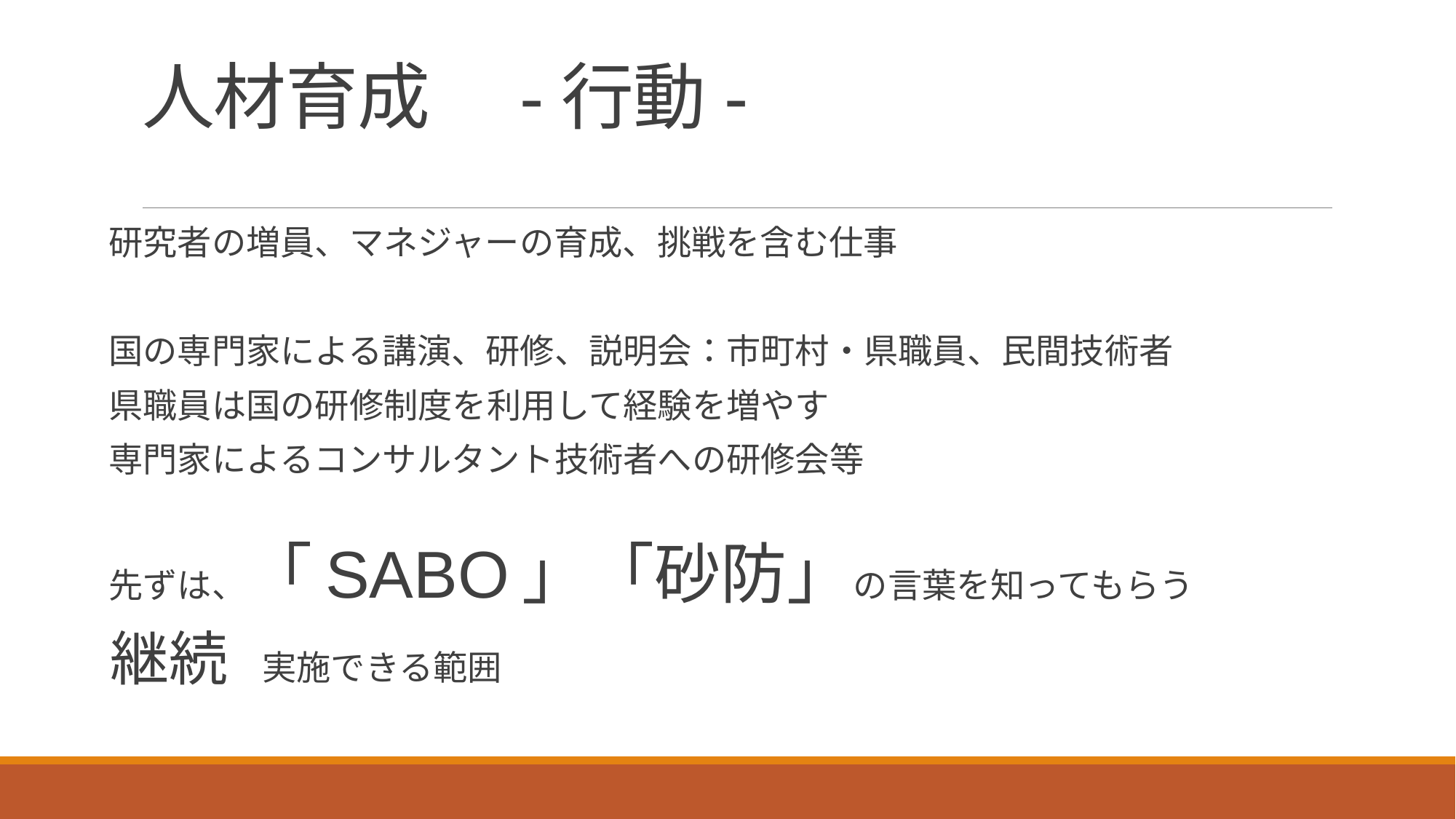

# 人材育成　-行動-
研究者の増員、マネジャーの育成、挑戦を含む仕事

国の専門家による講演、研修、説明会：市町村・県職員、民間技術者
県職員は国の研修制度を利用して経験を増やす
専門家によるコンサルタント技術者への研修会等

先ずは、「SABO」「砂防」の言葉を知ってもらう
継続　実施できる範囲